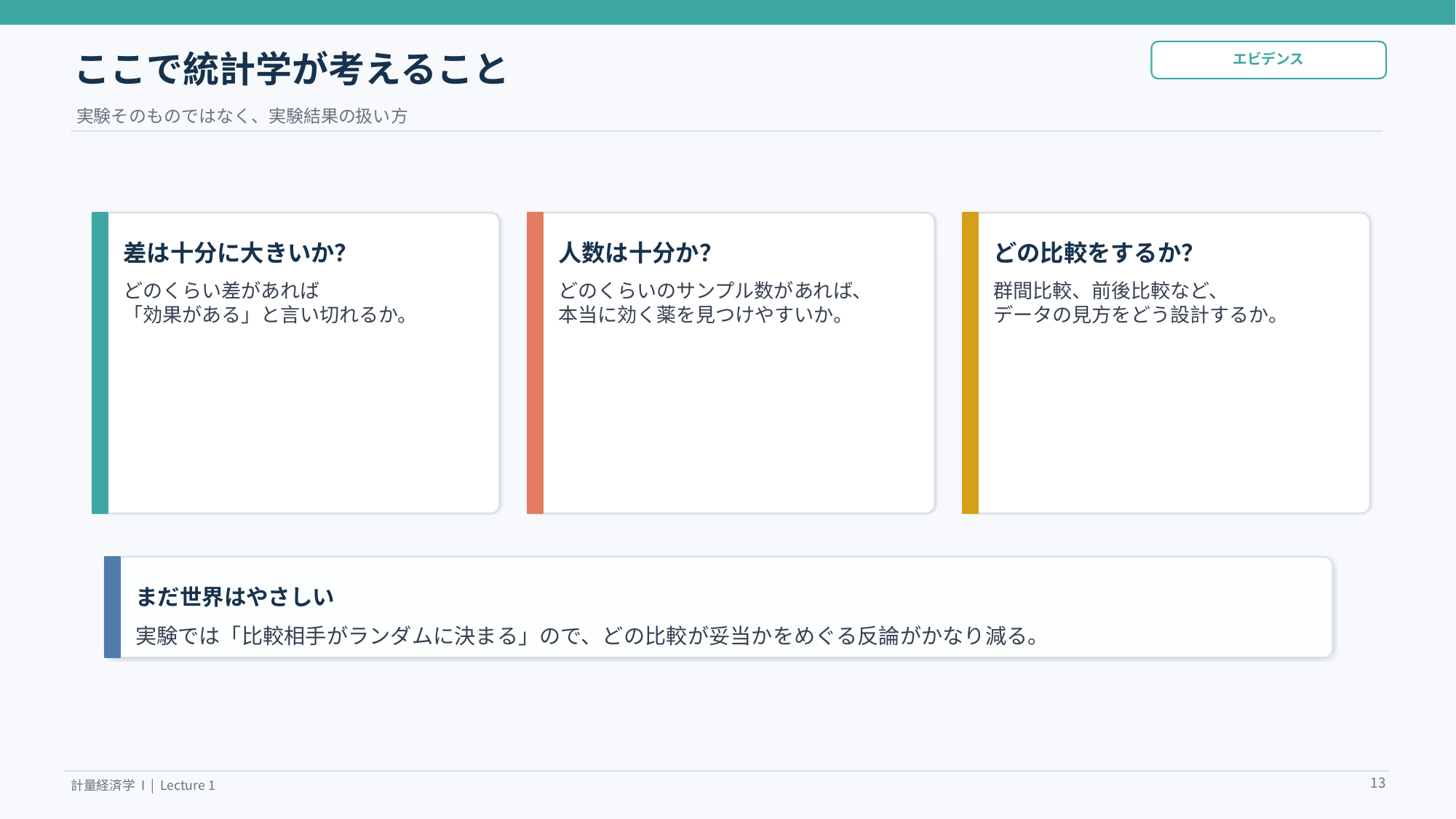

ここで統計学が考えること

エビデンス
実験そのものではなく、実験結果の扱い方

差は十分に大きいか？
人数は十分か？
どの比較をするか？
どのくらい差があれば
「効果がある」と言い切れるか。
どのくらいのサンプル数があれば、
本当に効く薬を見つけやすいか。
群間比較、前後比較など、
データの見方をどう設計するか。

まだ世界はやさしい
実験では「比較相手がランダムに決まる」ので、どの比較が妥当かをめぐる反論がかなり減る。

13
計量経済学 I  |  Lecture 1